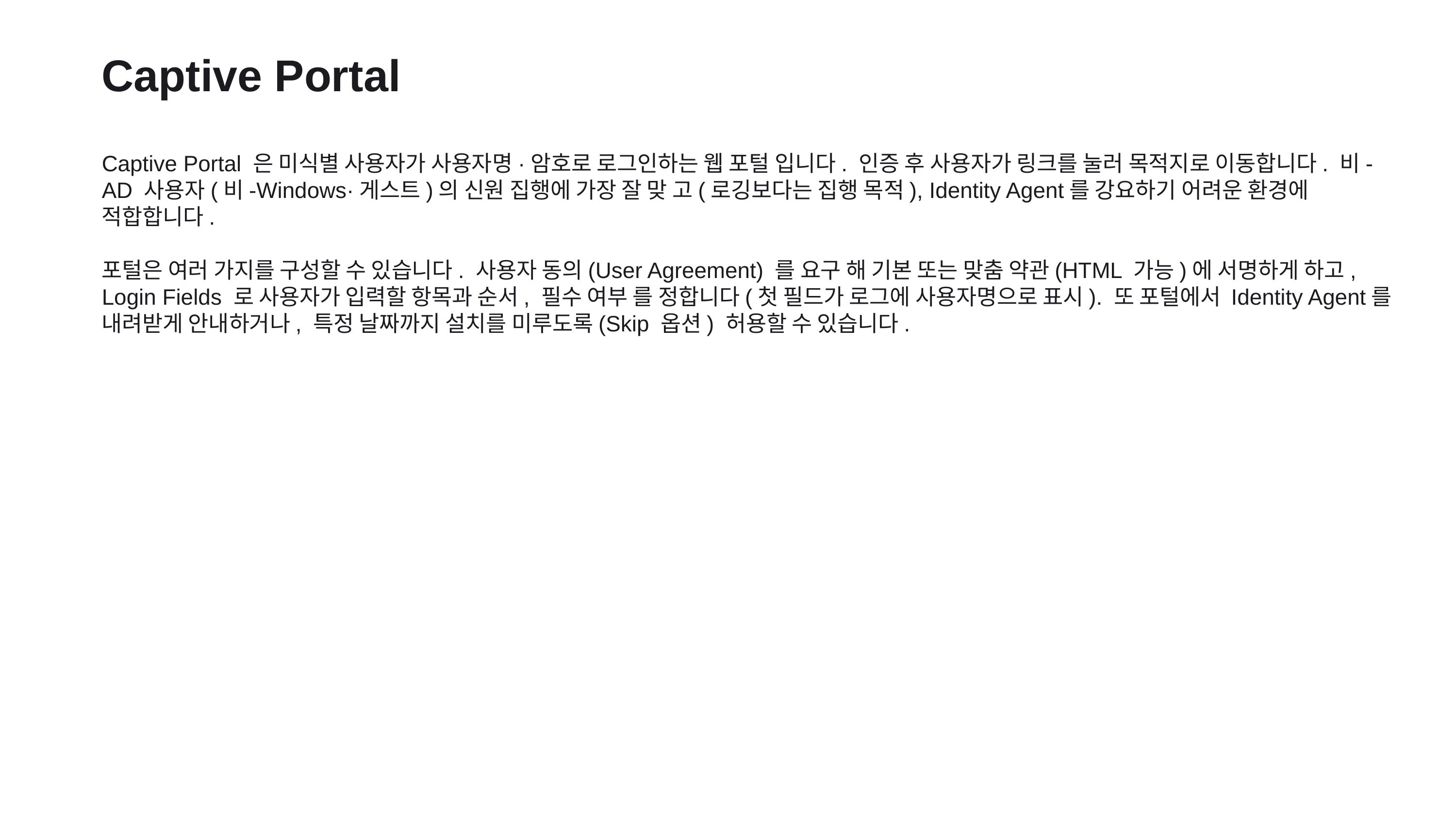

Captive Portal
Captive Portal 은 미식별 사용자가 사용자명·암호로 로그인하는 웹 포털 입니다. 인증 후 사용자가 링크를 눌러 목적지로 이동합니다. 비-AD 사용자(비-Windows·게스트)의 신원 집행에 가장 잘 맞 고(로깅보다는 집행 목적), Identity Agent를 강요하기 어려운 환경에 적합합니다.

포털은 여러 가지를 구성할 수 있습니다. 사용자 동의(User Agreement) 를 요구 해 기본 또는 맞춤 약관(HTML 가능)에 서명하게 하고, Login Fields 로 사용자가 입력할 항목과 순서, 필수 여부 를 정합니다(첫 필드가 로그에 사용자명으로 표시). 또 포털에서 Identity Agent를 내려받게 안내하거나, 특정 날짜까지 설치를 미루도록(Skip 옵션) 허용할 수 있습니다.